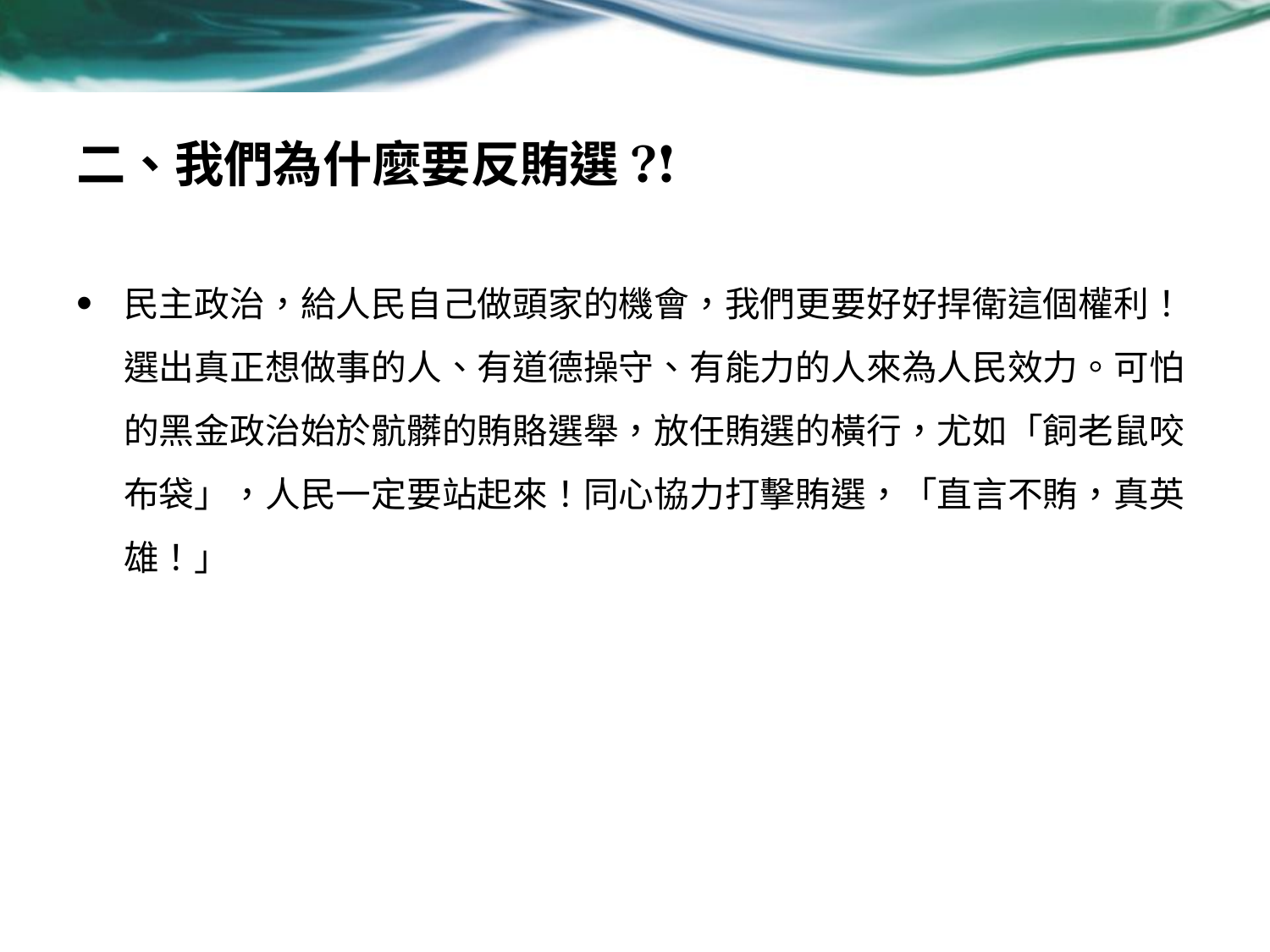

# 二、我們為什麼要反賄選?!
民主政治，給人民自己做頭家的機會，我們更要好好捍衛這個權利！選出真正想做事的人、有道德操守、有能力的人來為人民效力。可怕的黑金政治始於骯髒的賄賂選舉，放任賄選的橫行，尤如「飼老鼠咬布袋」，人民一定要站起來！同心協力打擊賄選，「直言不賄，真英雄！」